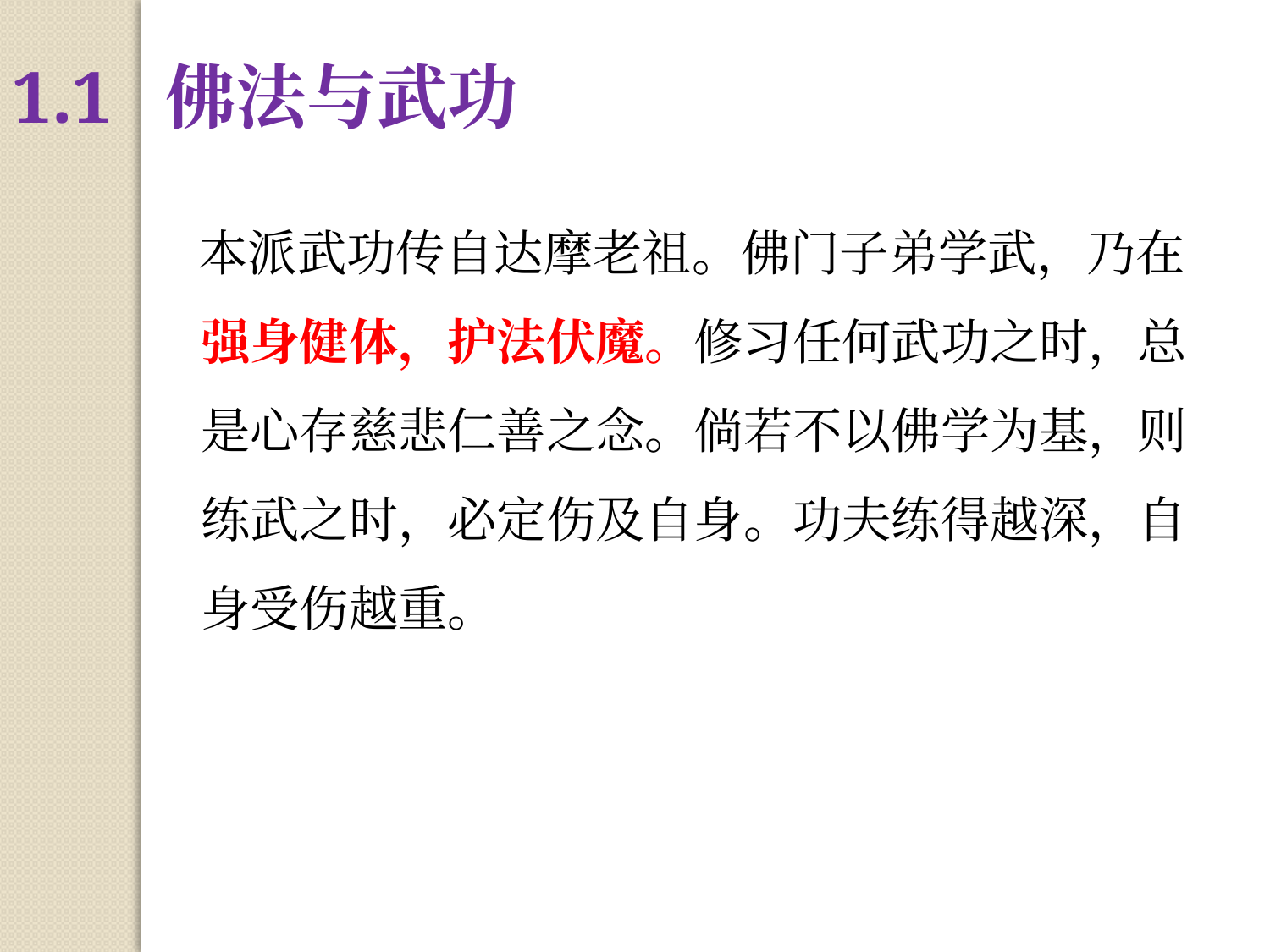

1.1  佛法与武功
本派武功传自达摩老祖。佛门子弟学武，乃在强身健体，护法伏魔。修习任何武功之时，总是心存慈悲仁善之念。倘若不以佛学为基，则练武之时，必定伤及自身。功夫练得越深，自身受伤越重。